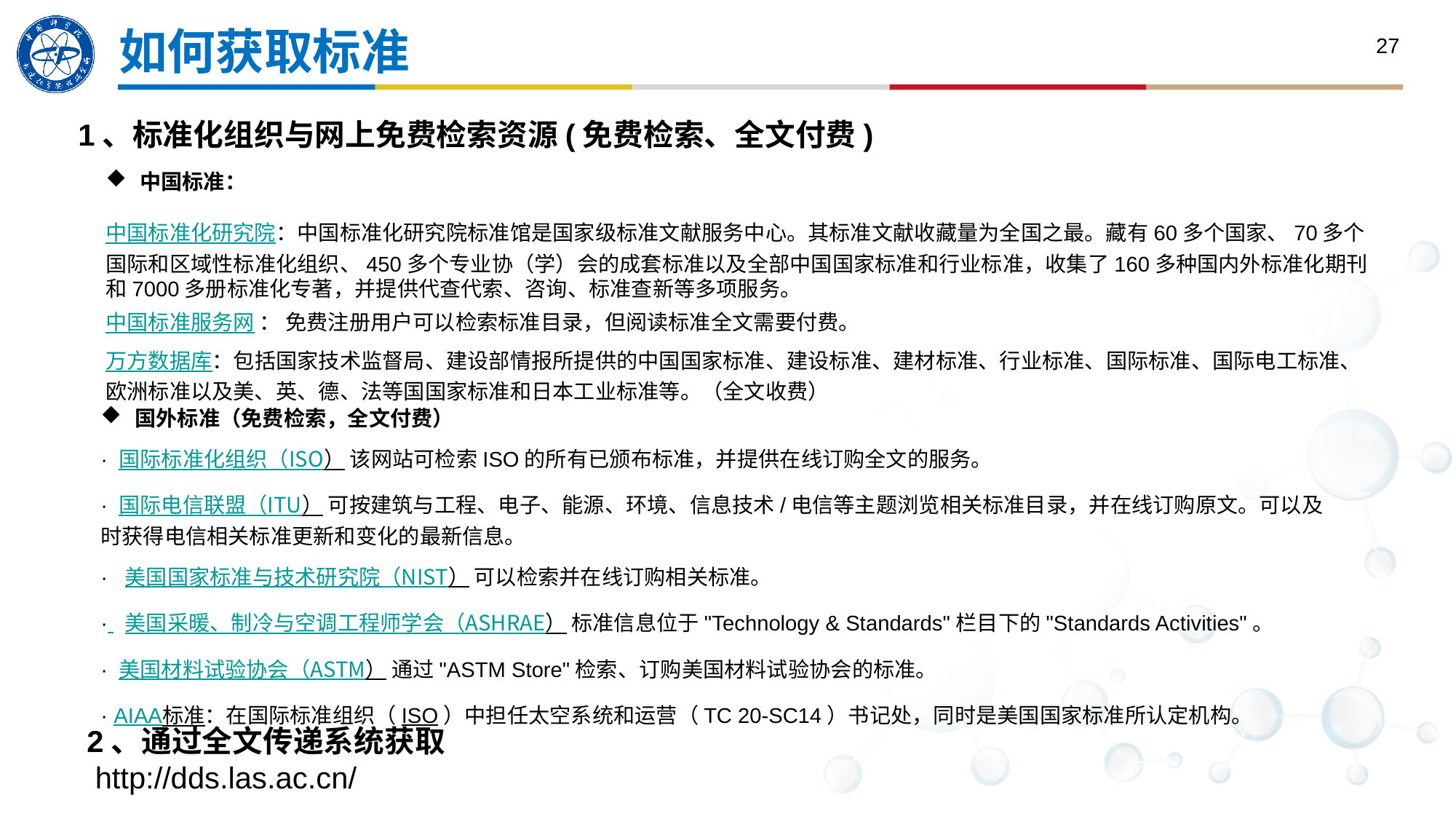

如何获取标准
27
1、标准化组织与网上免费检索资源(免费检索、全文付费)
中国标准：

中国标准化研究院：中国标准化研究院标准馆是国家级标准文献服务中心。其标准文献收藏量为全国之最。藏有60多个国家、70多个国际和区域性标准化组织、450多个专业协（学）会的成套标准以及全部中国国家标准和行业标准，收集了160多种国内外标准化期刊和7000多册标准化专著，并提供代查代索、咨询、标准查新等多项服务。
中国标准服务网 ： 免费注册用户可以检索标准目录，但阅读标准全文需要付费。
万方数据库：包括国家技术监督局、建设部情报所提供的中国国家标准、建设标准、建材标准、行业标准、国际标准、国际电工标准、欧洲标准以及美、英、德、法等国国家标准和日本工业标准等。（全文收费）

国外标准（免费检索，全文付费）
· 国际标准化组织（ISO） 该网站可检索ISO的所有已颁布标准，并提供在线订购全文的服务。
· 国际电信联盟（ITU） 可按建筑与工程、电子、能源、环境、信息技术/电信等主题浏览相关标准目录，并在线订购原文。可以及时获得电信相关标准更新和变化的最新信息。
·  美国国家标准与技术研究院（NIST） 可以检索并在线订购相关标准。
·  美国采暖、制冷与空调工程师学会（ASHRAE） 标准信息位于"Technology & Standards"栏目下的"Standards Activities"。
· 美国材料试验协会（ASTM） 通过"ASTM Store"检索、订购美国材料试验协会的标准。
· AIAA标准：在国际标准组织（ISO）中担任太空系统和运营（TC 20-SC14）书记处，同时是美国国家标准所认定机构。
2、通过全文传递系统获取
 http://dds.las.ac.cn/